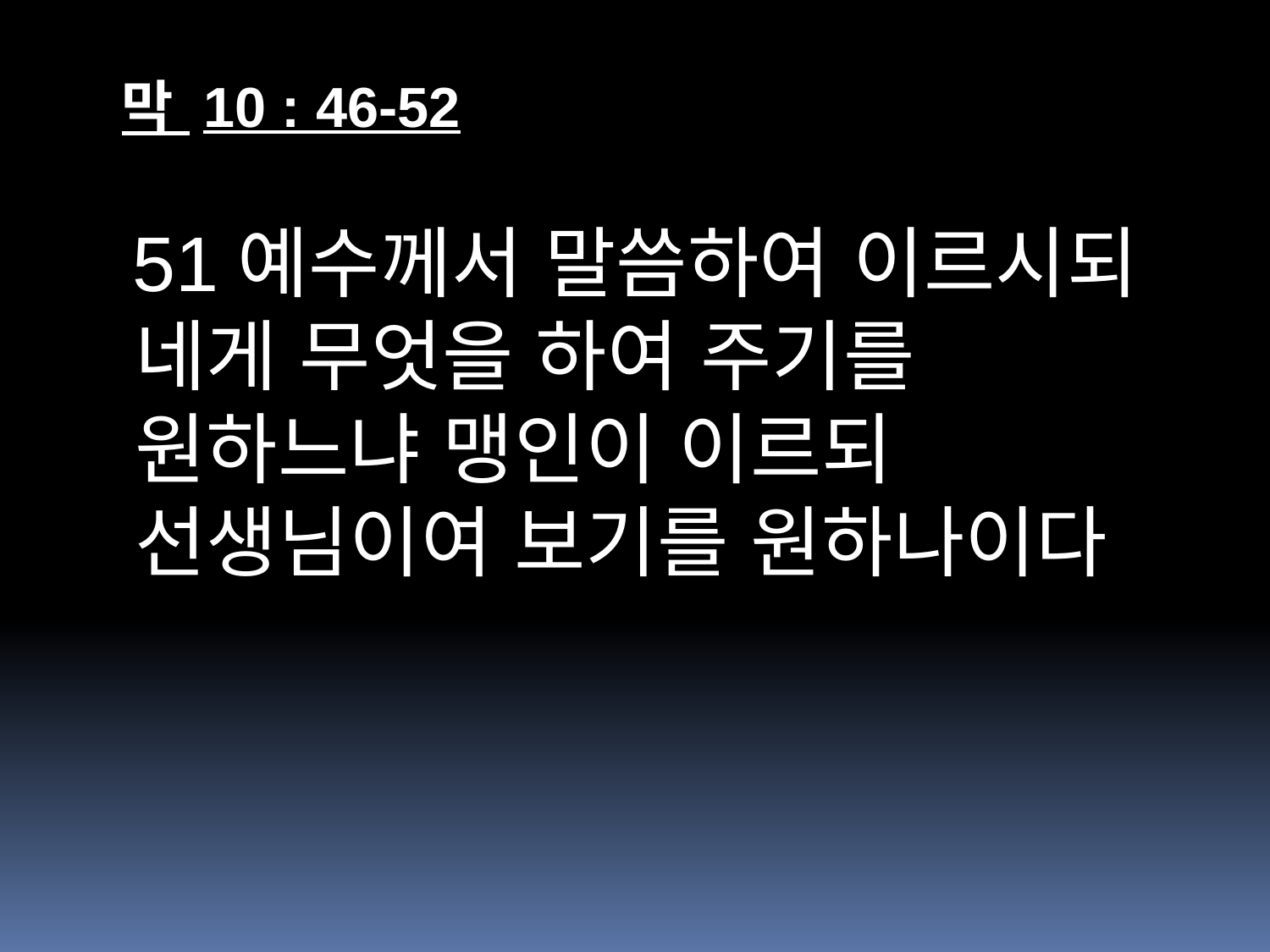

막 10 : 46-52

  51예수께서 말씀하여 이르시되 네게 무엇을 하여 주기를 원하느냐 맹인이 이르되 선생님이여 보기를 원하나이다